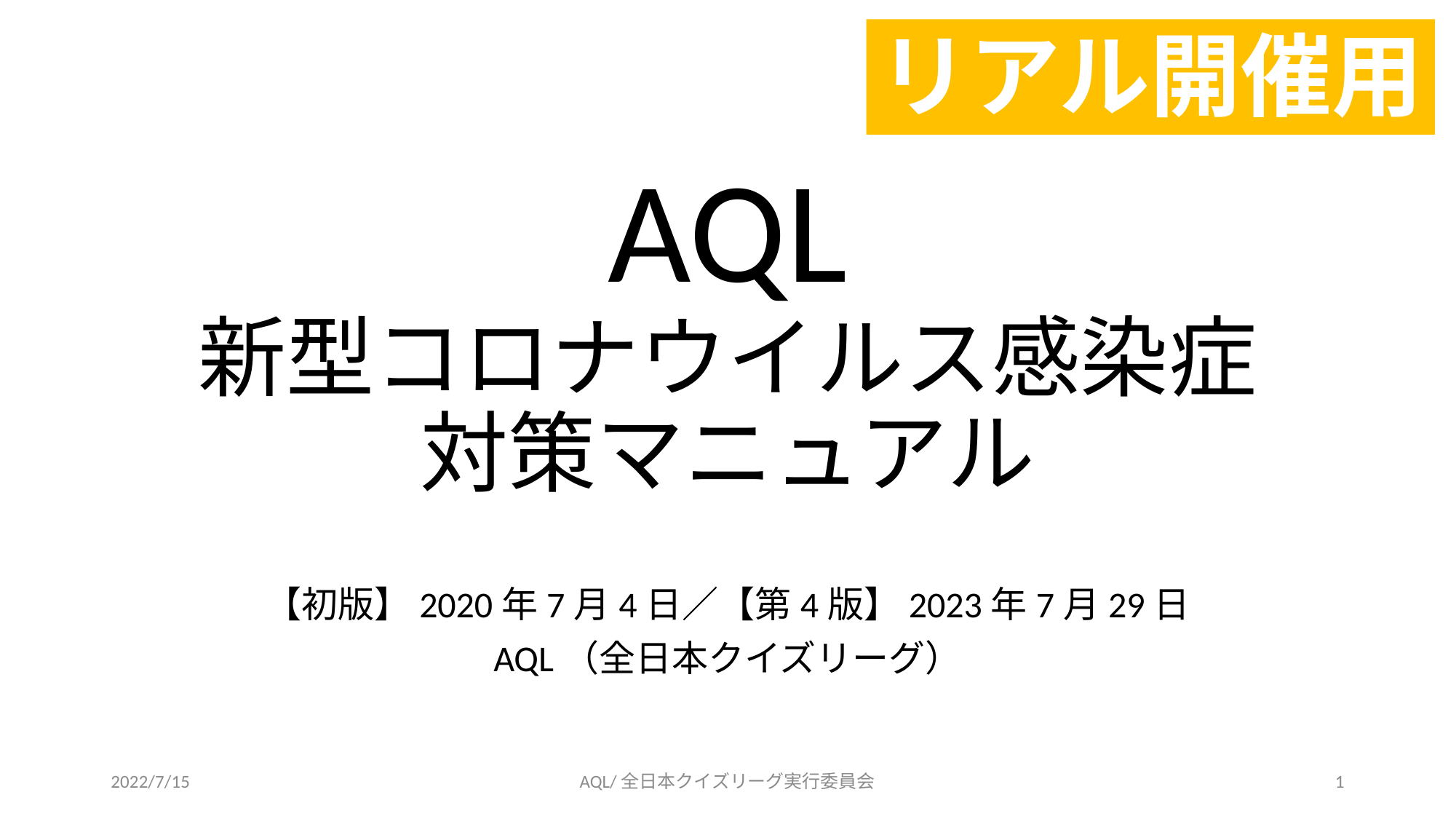

リアル開催用
# AQL 新型コロナウイルス感染症 対策マニュアル
【初版】2020年7月4日／【第4版】2023年7月29日
AQL（全日本クイズリーグ）
2022/7/15
AQL/全日本クイズリーグ実行委員会
1